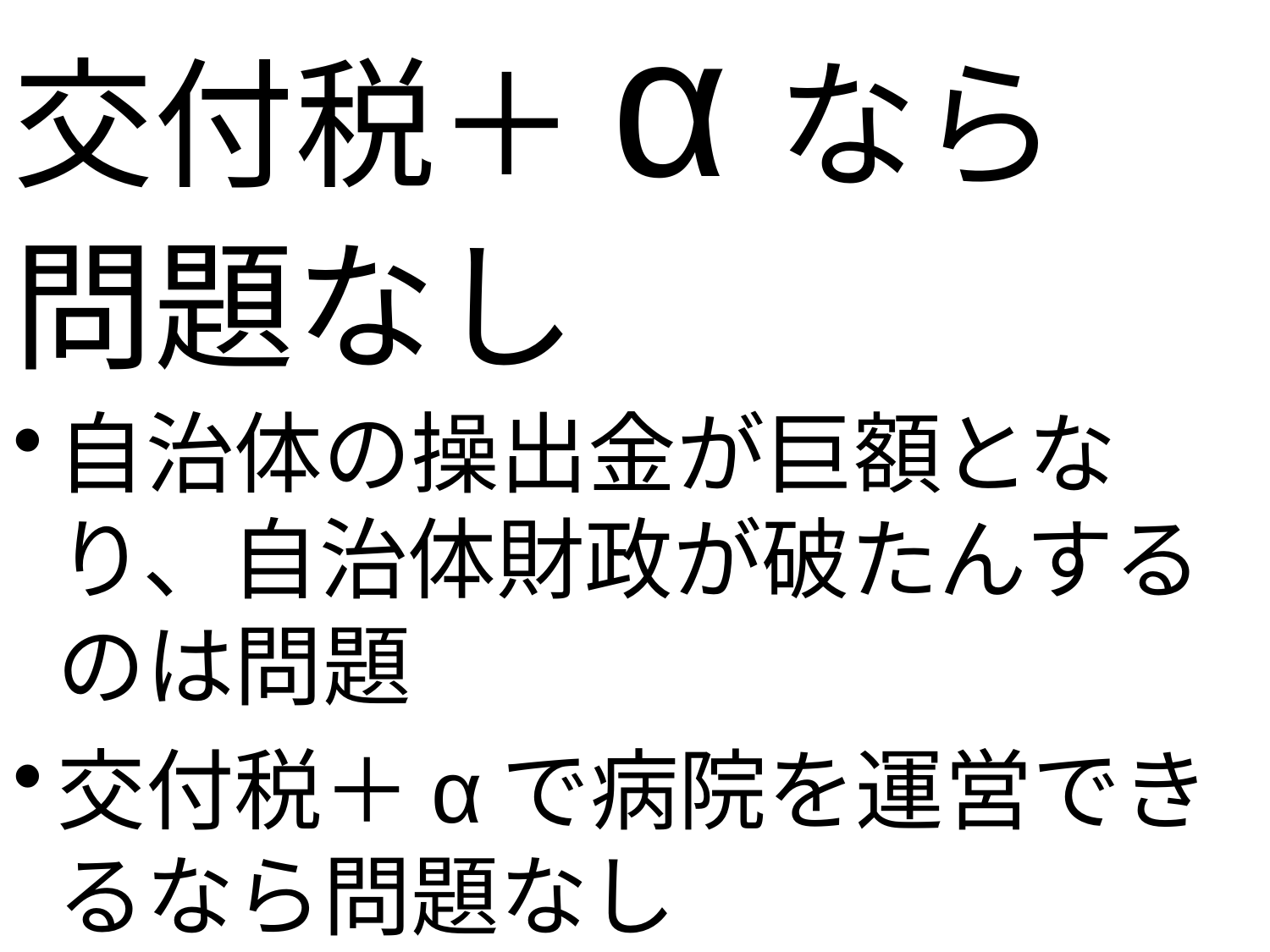

# 交付税＋αなら 問題なし
自治体の操出金が巨額となり、自治体財政が破たんするのは問題
交付税＋αで病院を運営できるなら問題なし